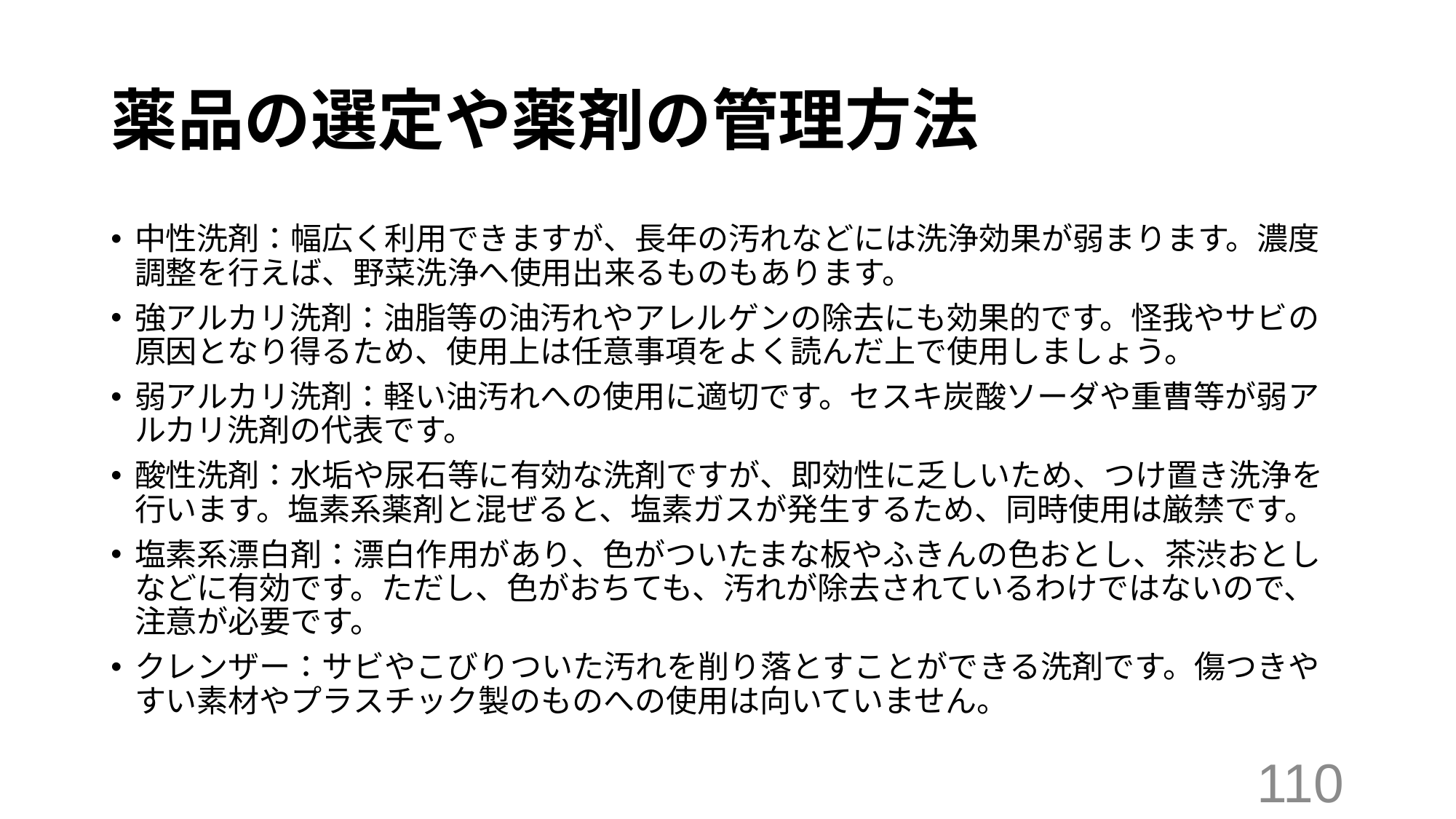

# 薬品の選定や薬剤の管理方法
中性洗剤：幅広く利用できますが、長年の汚れなどには洗浄効果が弱まります。濃度調整を行えば、野菜洗浄へ使用出来るものもあります。
強アルカリ洗剤：油脂等の油汚れやアレルゲンの除去にも効果的です。怪我やサビの原因となり得るため、使用上は任意事項をよく読んだ上で使用しましょう。
弱アルカリ洗剤：軽い油汚れへの使用に適切です。セスキ炭酸ソーダや重曹等が弱アルカリ洗剤の代表です。
酸性洗剤：水垢や尿石等に有効な洗剤ですが、即効性に乏しいため、つけ置き洗浄を行います。塩素系薬剤と混ぜると、塩素ガスが発生するため、同時使用は厳禁です。
塩素系漂白剤：漂白作用があり、色がついたまな板やふきんの色おとし、茶渋おとしなどに有効です。ただし、色がおちても、汚れが除去されているわけではないので、注意が必要です。
クレンザー：サビやこびりついた汚れを削り落とすことができる洗剤です。傷つきやすい素材やプラスチック製のものへの使用は向いていません。

110